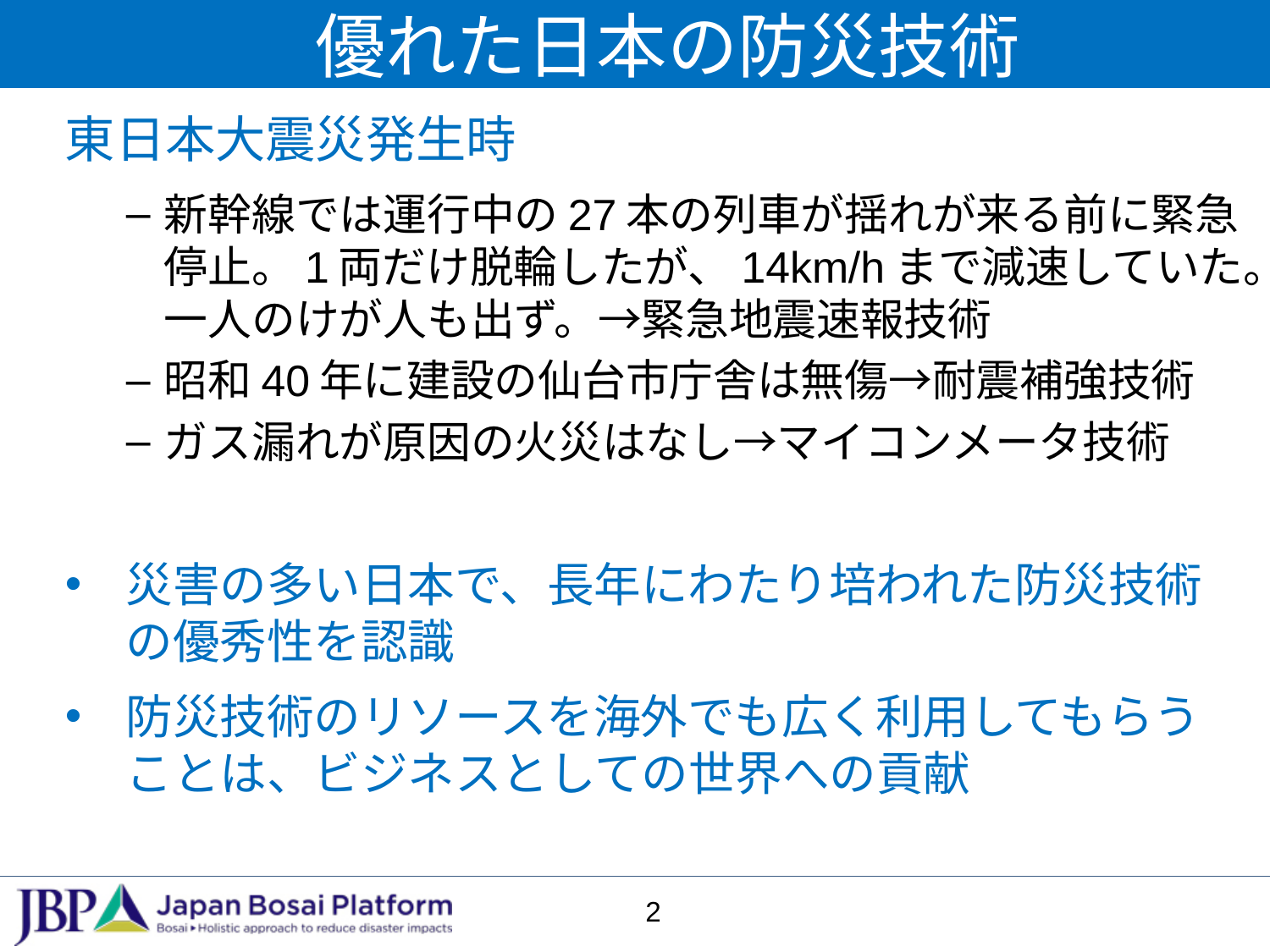

# 優れた日本の防災技術
東日本大震災発生時
新幹線では運行中の27本の列車が揺れが来る前に緊急停止。1両だけ脱輪したが、14km/hまで減速していた。一人のけが人も出ず。→緊急地震速報技術
昭和40年に建設の仙台市庁舎は無傷→耐震補強技術
ガス漏れが原因の火災はなし→マイコンメータ技術

災害の多い日本で、長年にわたり培われた防災技術の優秀性を認識
防災技術のリソースを海外でも広く利用してもらうことは、ビジネスとしての世界への貢献

2